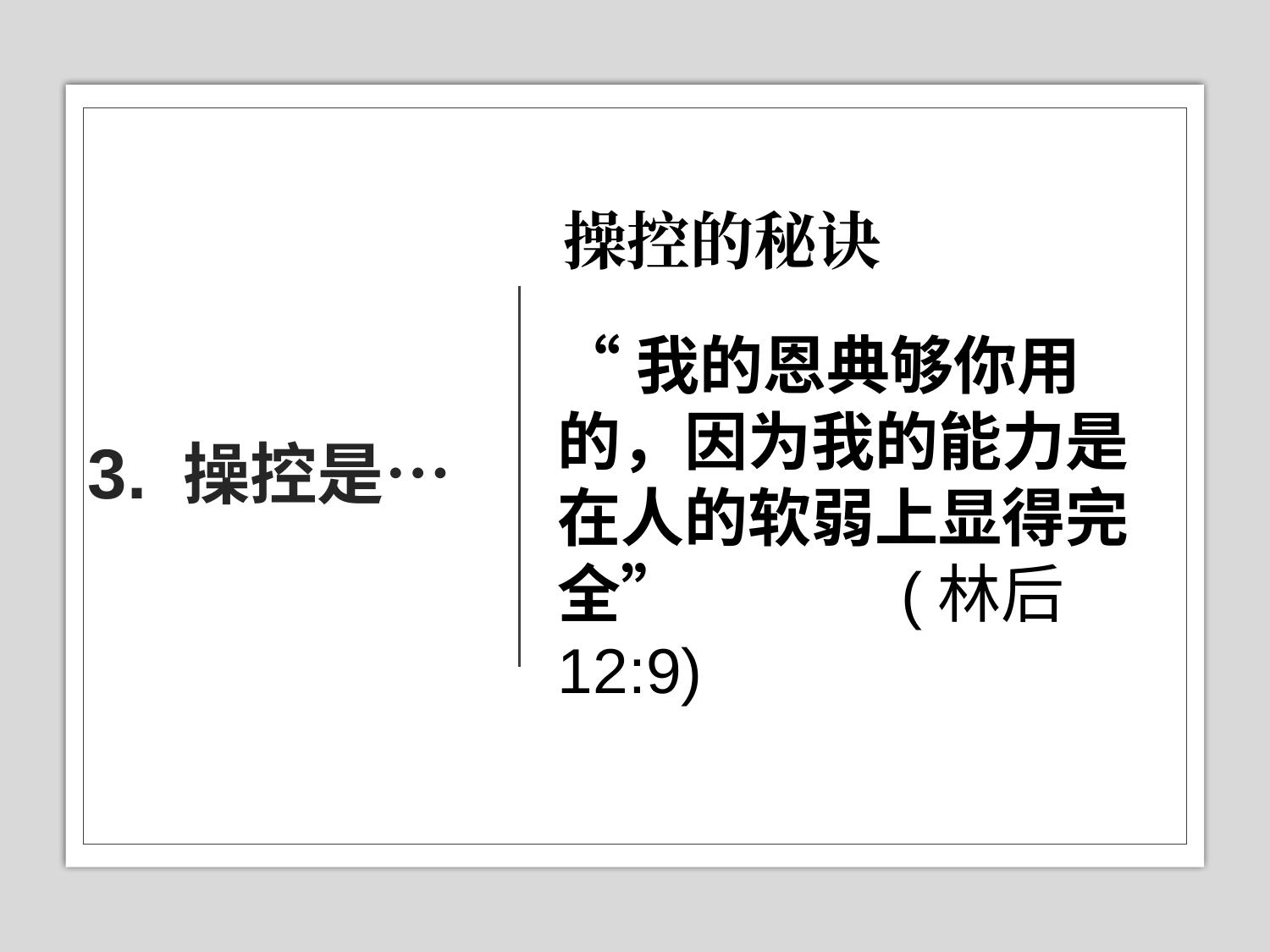

操控的秘诀
# 3. 操控是…
“我的恩典够你用的，因为我的能力是在人的软弱上显得完全”              (林后 12:9)